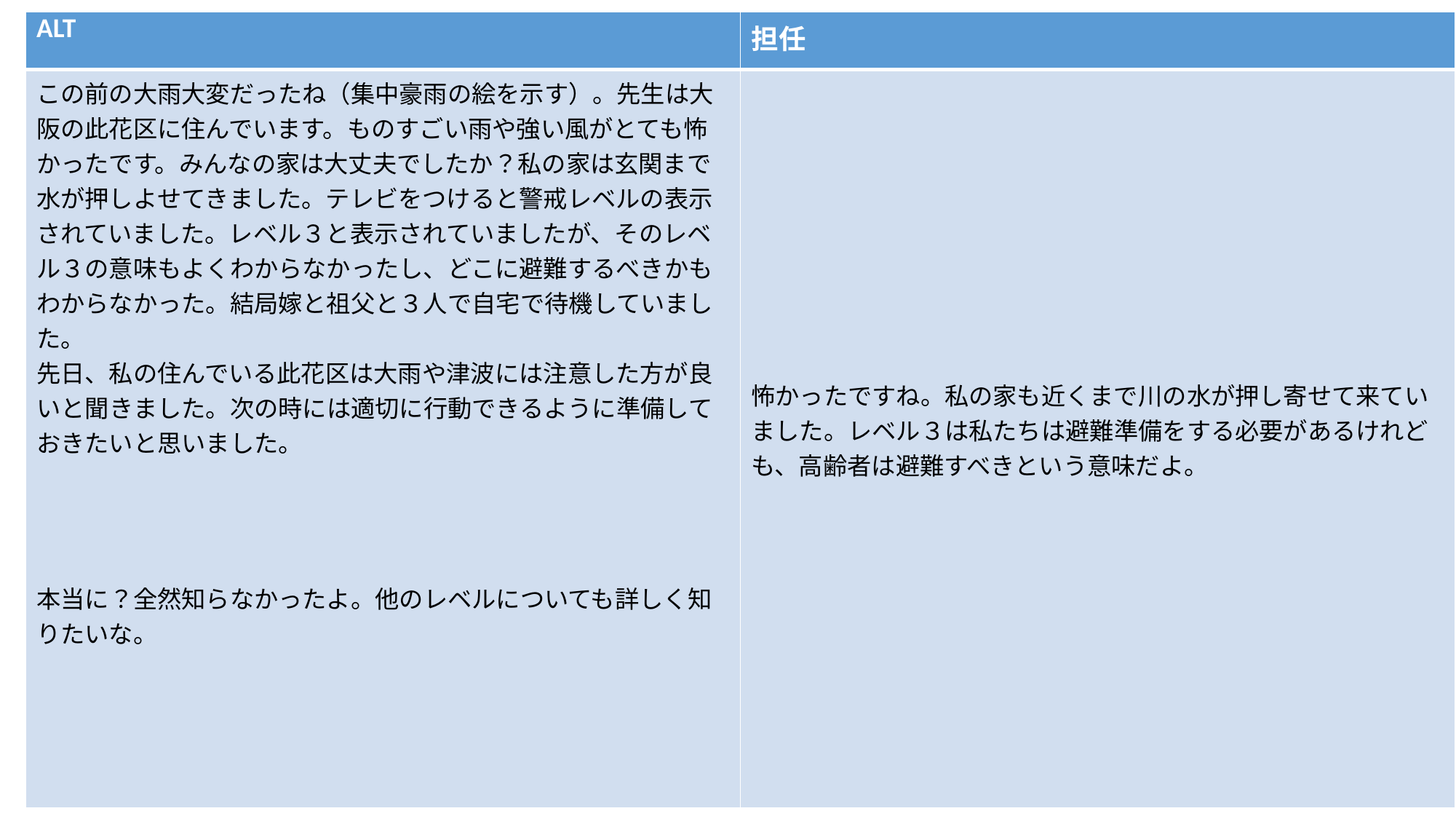

| ALT | 担任 |
| --- | --- |
| この前の大雨大変だったね（集中豪雨の絵を示す）。先生は大阪の此花区に住んでいます。ものすごい雨や強い風がとても怖かったです。みんなの家は大丈夫でしたか？私の家は玄関まで水が押しよせてきました。テレビをつけると警戒レベルの表示されていました。レベル３と表示されていましたが、そのレベル３の意味もよくわからなかったし、どこに避難するべきかもわからなかった。結局嫁と祖父と３人で自宅で待機していました。 先日、私の住んでいる此花区は大雨や津波には注意した方が良いと聞きました。次の時には適切に行動できるように準備しておきたいと思いました。         本当に？全然知らなかったよ。他のレベルについても詳しく知りたいな。 | 怖かったですね。私の家も近くまで川の水が押し寄せて来ていました。レベル３は私たちは避難準備をする必要があるけれども、高齢者は避難すべきという意味だよ。 |